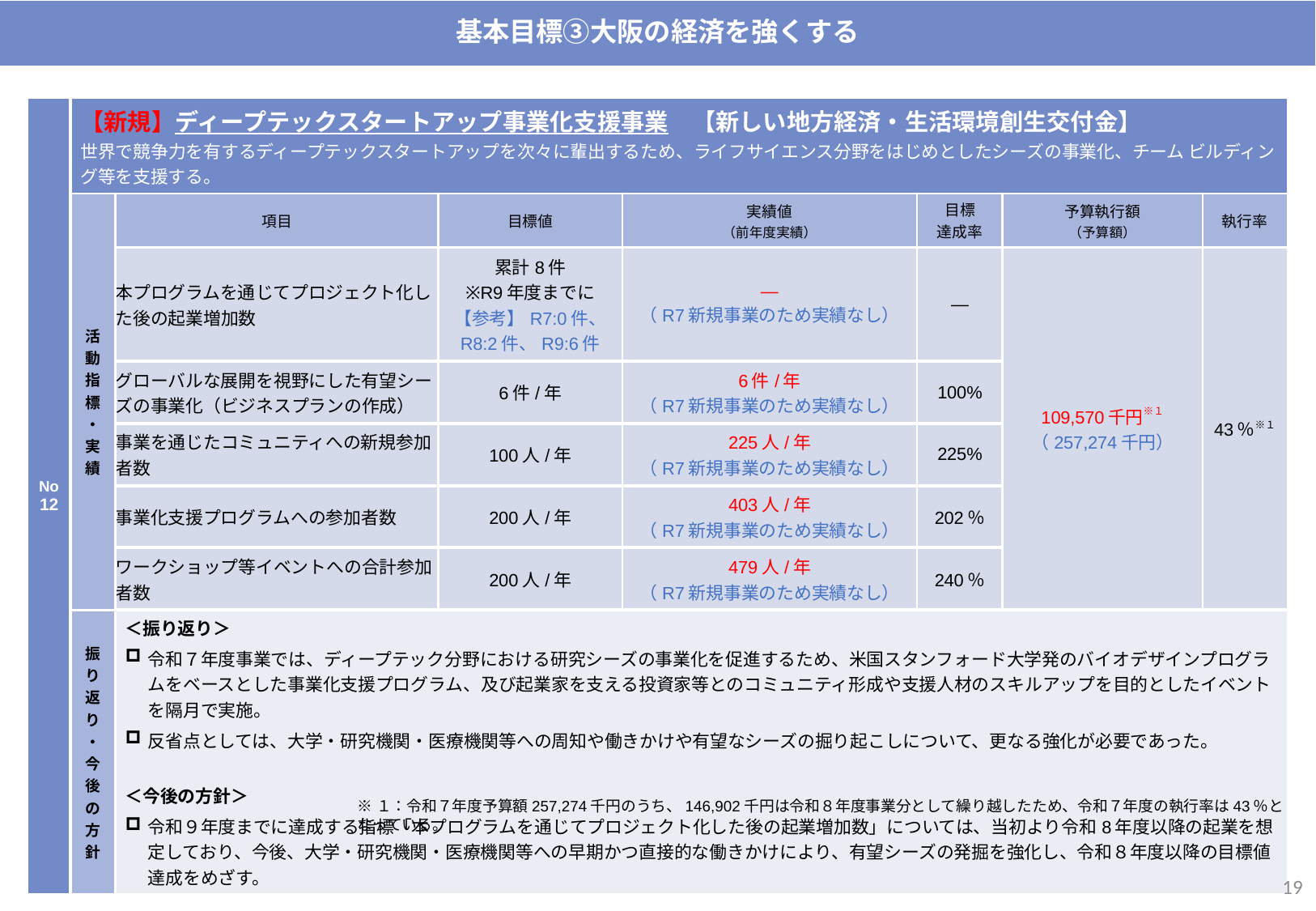

基本目標③大阪の経済を強くする
| No12 | 【新規】ディープテックスタートアップ事業化支援事業　【新しい地方経済・生活環境創生交付金】 世界で競争力を有するディープテックスタートアップを次々に輩出するため、ライフサイエンス分野をはじめとしたシーズの事業化、チーム ビルディング等を支援する。 |  |  |  |  | 公民戦略連携デスクの活動を通じて、企業・大学とwin-winの新たなパートナーシップを築く。また、これまで構築したネットワークを軸に、多様な事業者が連携した取組みを推進。それぞれの強みを活かし社会課題の解決や地域活性化をめざす。 |  |
| --- | --- | --- | --- | --- | --- | --- | --- |
|  | 活動指標・実績 | 項目 | 目標値 | 実績値 （前年度実績） | 目標 達成率 | 予算執行額 （予算額） | 執行率 |
|  |  | 本プログラムを通じてプロジェクト化した後の起業増加数 | 累計8件 ※R9年度までに 【参考】R7:0件、 R8:2件、R9:6件 | ― （R7新規事業のため実績なし） | ― | 109,570千円※１ （257,274千円） | 43％※１ |
|  |  | グローバルな展開を視野にした有望シーズの事業化（ビジネスプランの作成） | 6件/年 | 6件/年 （R7新規事業のため実績なし） | 100% |  |  |
|  |  | 事業を通じたコミュニティへの新規参加者数 | 100人/年 | 225人/年 （R7新規事業のため実績なし） | 225% |  |  |
|  |  | 事業化支援プログラムへの参加者数 | 200人/年 | 403人/年 （R7新規事業のため実績なし） | 202％ |  |  |
|  |  | ワークショップ等イベントへの合計参加者数 | 200人/年 | 479人/年 （R7新規事業のため実績なし） | 240％ |  |  |
|  | 振り返り・今後の方針 | ＜振り返り＞ 令和７年度事業では、ディープテック分野における研究シーズの事業化を促進するため、米国スタンフォード大学発のバイオデザインプログラムをベースとした事業化支援プログラム、及び起業家を支える投資家等とのコミュニティ形成や支援人材のスキルアップを目的としたイベントを隔月で実施。 反省点としては、大学・研究機関・医療機関等への周知や働きかけや有望なシーズの掘り起こしについて、更なる強化が必要であった。 ＜今後の方針＞ 令和９年度までに達成する指標「本プログラムを通じてプロジェクト化した後の起業増加数」については、当初より令和8年度以降の起業を想定しており、今後、大学・研究機関・医療機関等への早期かつ直接的な働きかけにより、有望シーズの発掘を強化し、令和８年度以降の目標値達成をめざす。 |  |  |  |  |  |
※１：令和７年度予算額257,274千円のうち、146,902千円は令和８年度事業分として繰り越したため、令和７年度の執行率は43％となっている。
19